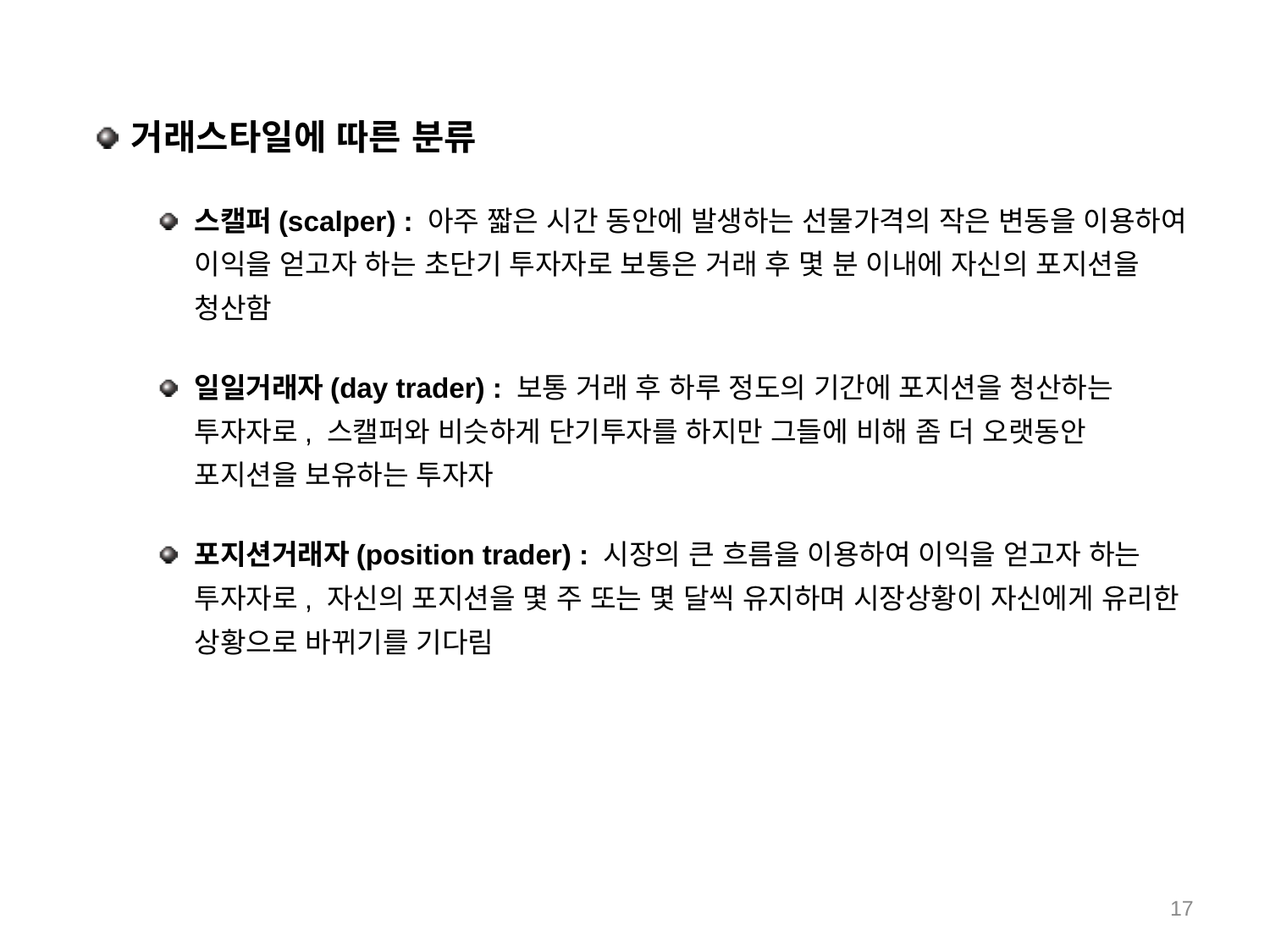

거래스타일에 따른 분류
스캘퍼(scalper) : 아주 짧은 시간 동안에 발생하는 선물가격의 작은 변동을 이용하여 이익을 얻고자 하는 초단기 투자자로 보통은 거래 후 몇 분 이내에 자신의 포지션을 청산함
일일거래자(day trader) : 보통 거래 후 하루 정도의 기간에 포지션을 청산하는 투자자로, 스캘퍼와 비슷하게 단기투자를 하지만 그들에 비해 좀 더 오랫동안 포지션을 보유하는 투자자
포지션거래자(position trader) : 시장의 큰 흐름을 이용하여 이익을 얻고자 하는 투자자로, 자신의 포지션을 몇 주 또는 몇 달씩 유지하며 시장상황이 자신에게 유리한 상황으로 바뀌기를 기다림
17